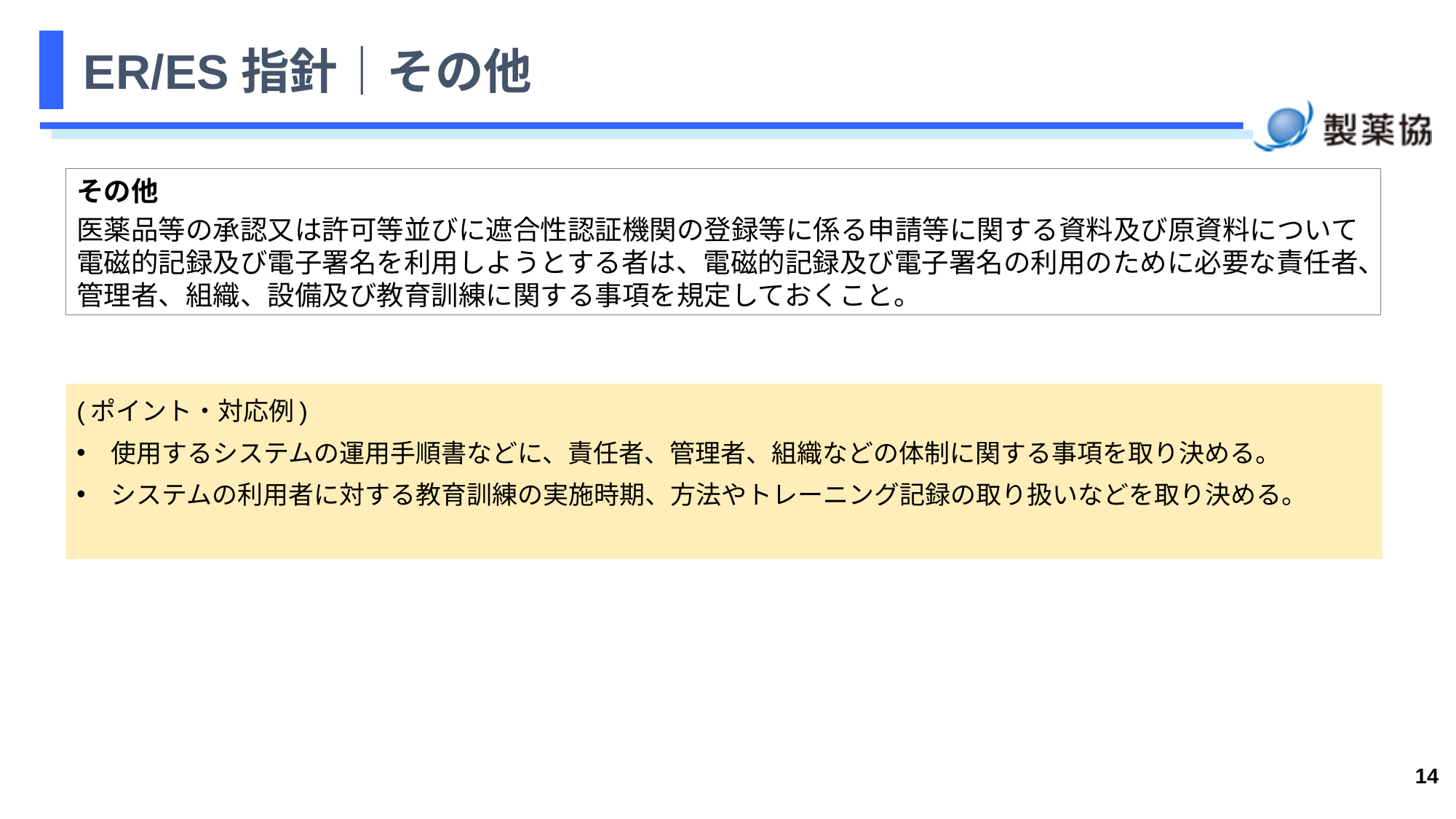

14
# ER/ES指針｜その他
その他
医薬品等の承認又は許可等並びに遮合性認証機関の登録等に係る申請等に関する資料及び原資料について電磁的記録及び電子署名を利用しようとする者は、電磁的記録及び電子署名の利用のために必要な責任者、管理者、組織、設備及び教育訓練に関する事項を規定しておくこと。
(ポイント・対応例)
使用するシステムの運用手順書などに、責任者、管理者、組織などの体制に関する事項を取り決める。
システムの利用者に対する教育訓練の実施時期、方法やトレーニング記録の取り扱いなどを取り決める。